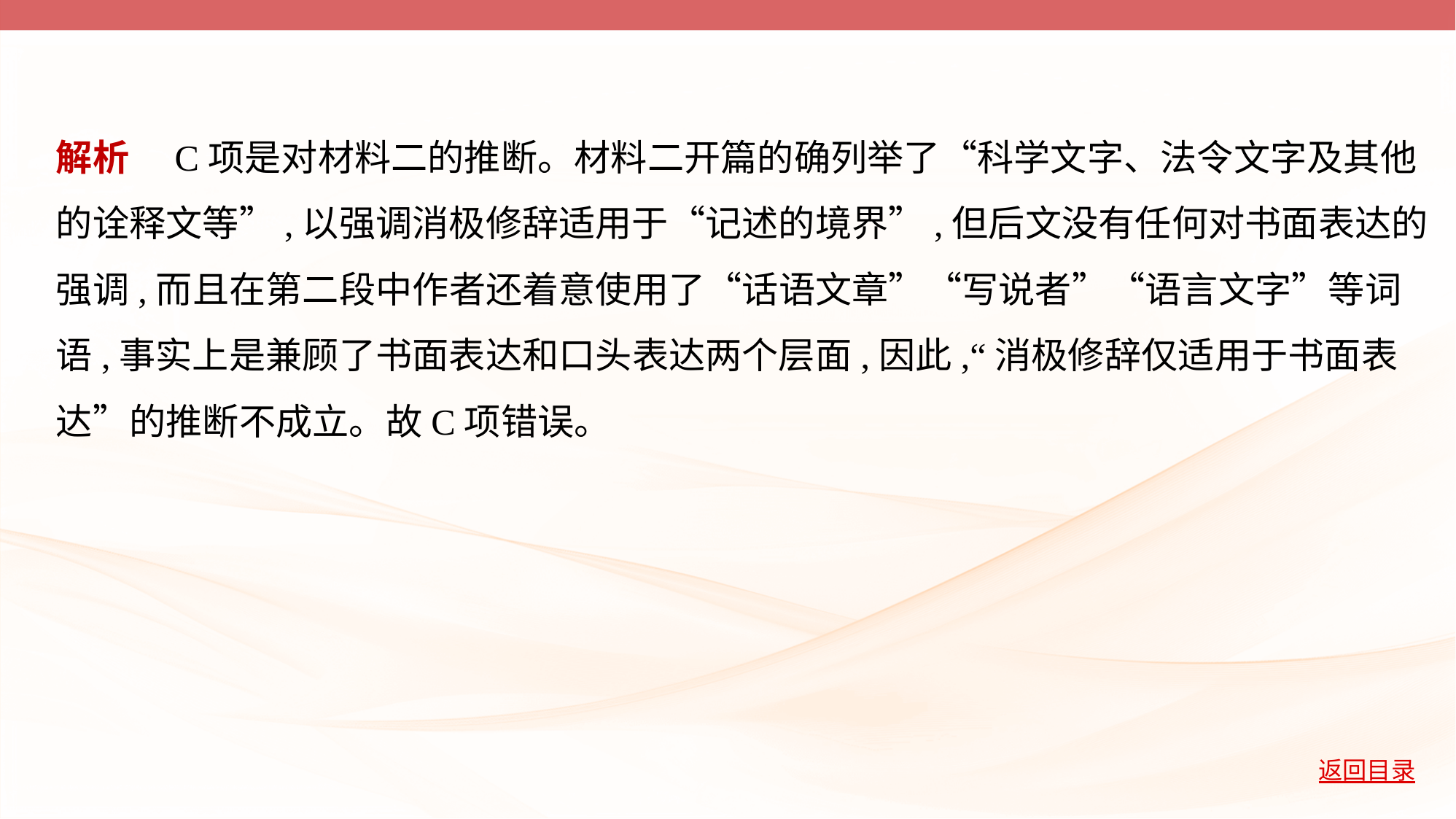

解析　C项是对材料二的推断。材料二开篇的确列举了“科学文字、法令文字及其他
的诠释文等”,以强调消极修辞适用于“记述的境界”,但后文没有任何对书面表达的
强调,而且在第二段中作者还着意使用了“话语文章”“写说者”“语言文字”等词
语,事实上是兼顾了书面表达和口头表达两个层面,因此,“消极修辞仅适用于书面表
达”的推断不成立。故C项错误。